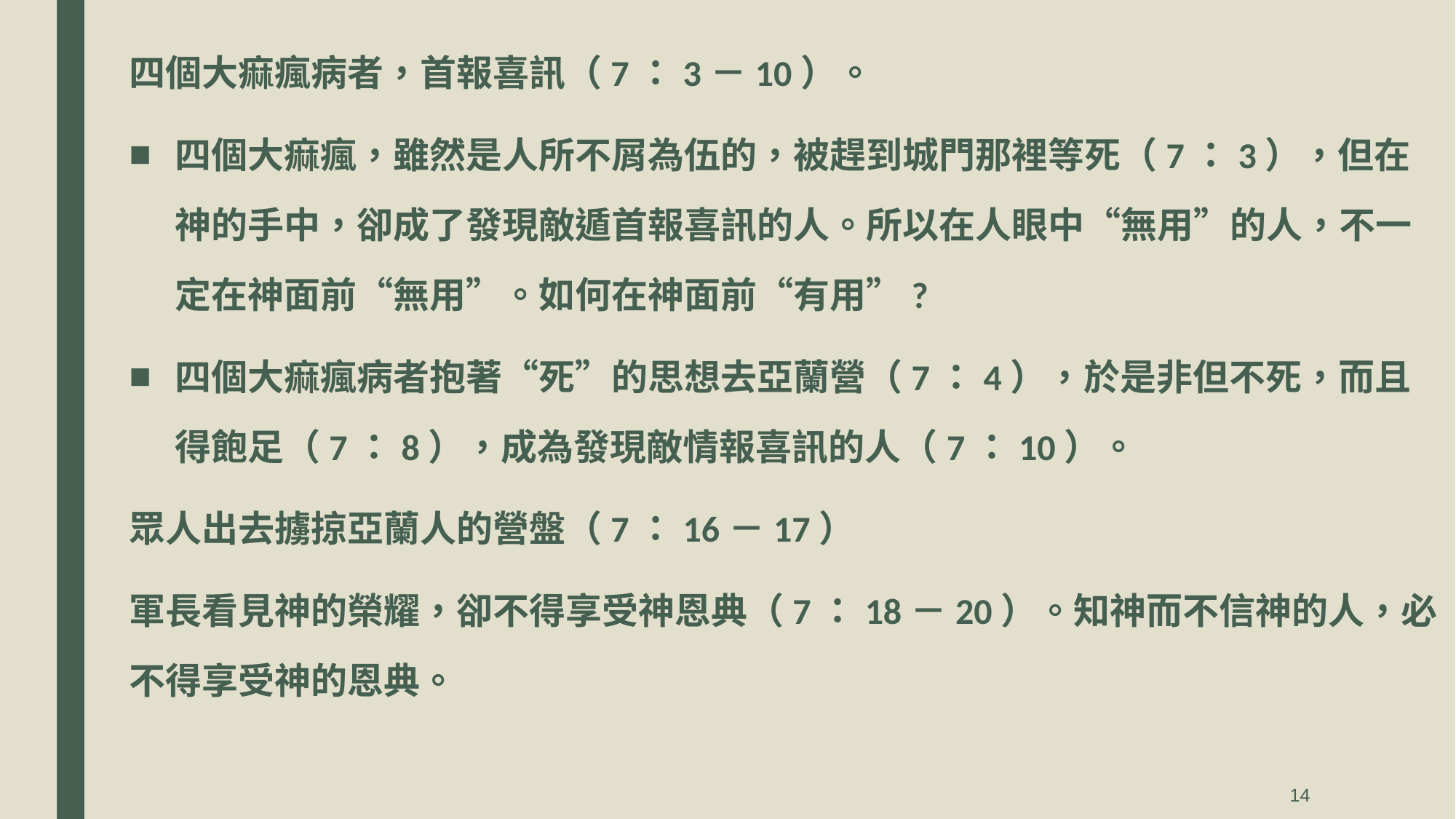

四個大痲瘋病者，首報喜訊（7：3－10）。
四個大痲瘋，雖然是人所不屑為伍的，被趕到城門那裡等死（7：3），但在神的手中，卻成了發現敵遁首報喜訊的人。所以在人眼中“無用”的人，不一定在神面前“無用”。如何在神面前“有用”?
四個大痲瘋病者抱著“死”的思想去亞蘭營（7：4），於是非但不死，而且得飽足（7：8），成為發現敵情報喜訊的人（7：10）。
眾人出去擄掠亞蘭人的營盤（7：16－17）
軍長看見神的榮耀，卻不得享受神恩典（7：18－20）。知神而不信神的人，必不得享受神的恩典。
14